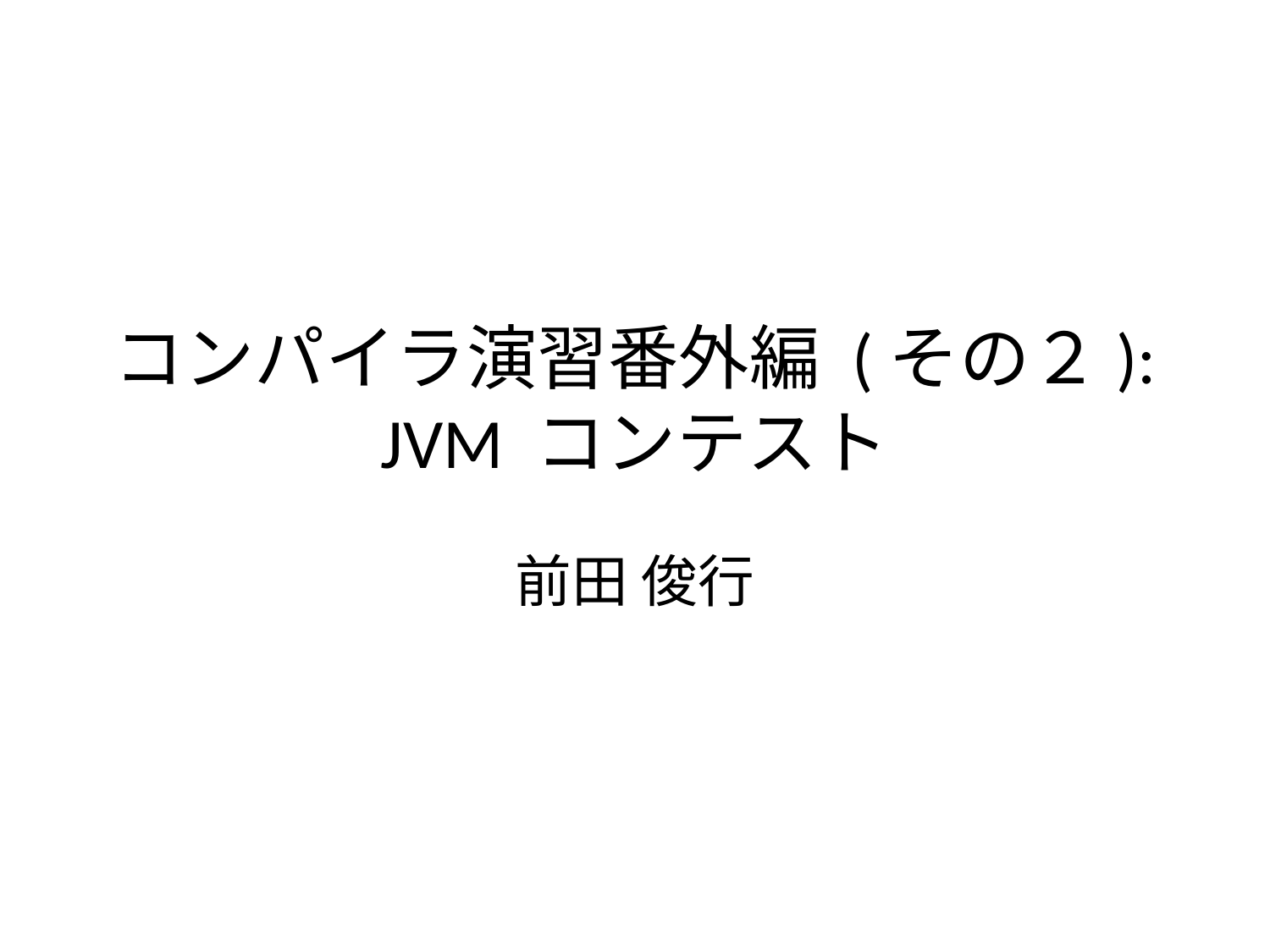

# コンパイラ演習番外編 (その２): JVM コンテスト
前田 俊行